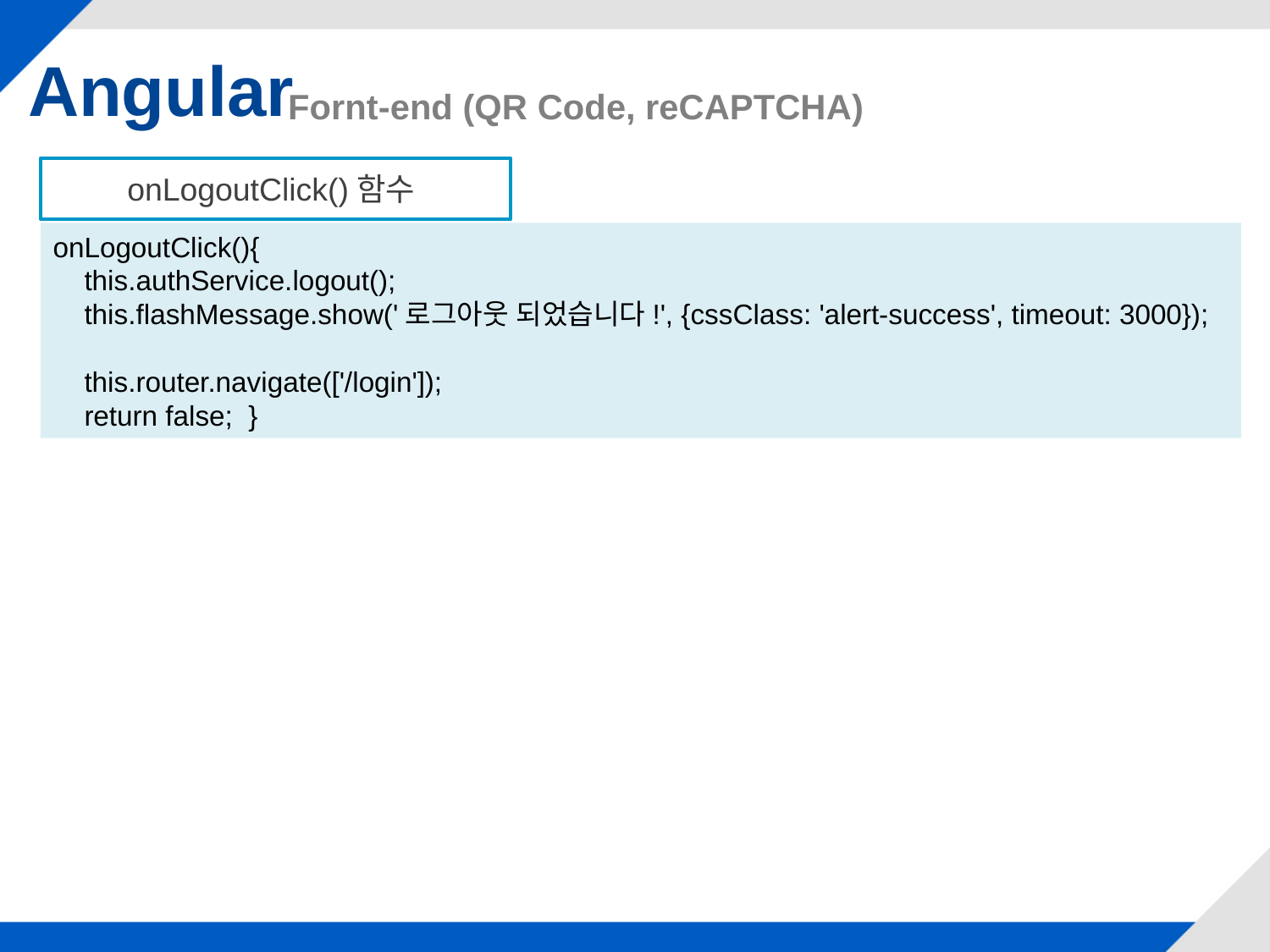

Angular
Fornt-end (QR Code, reCAPTCHA)
onLogoutClick()함수
onLogoutClick(){
    this.authService.logout();
    this.flashMessage.show('로그아웃 되었습니다!', {cssClass: 'alert-success', timeout: 3000});
    this.router.navigate(['/login']);
    return false;  }